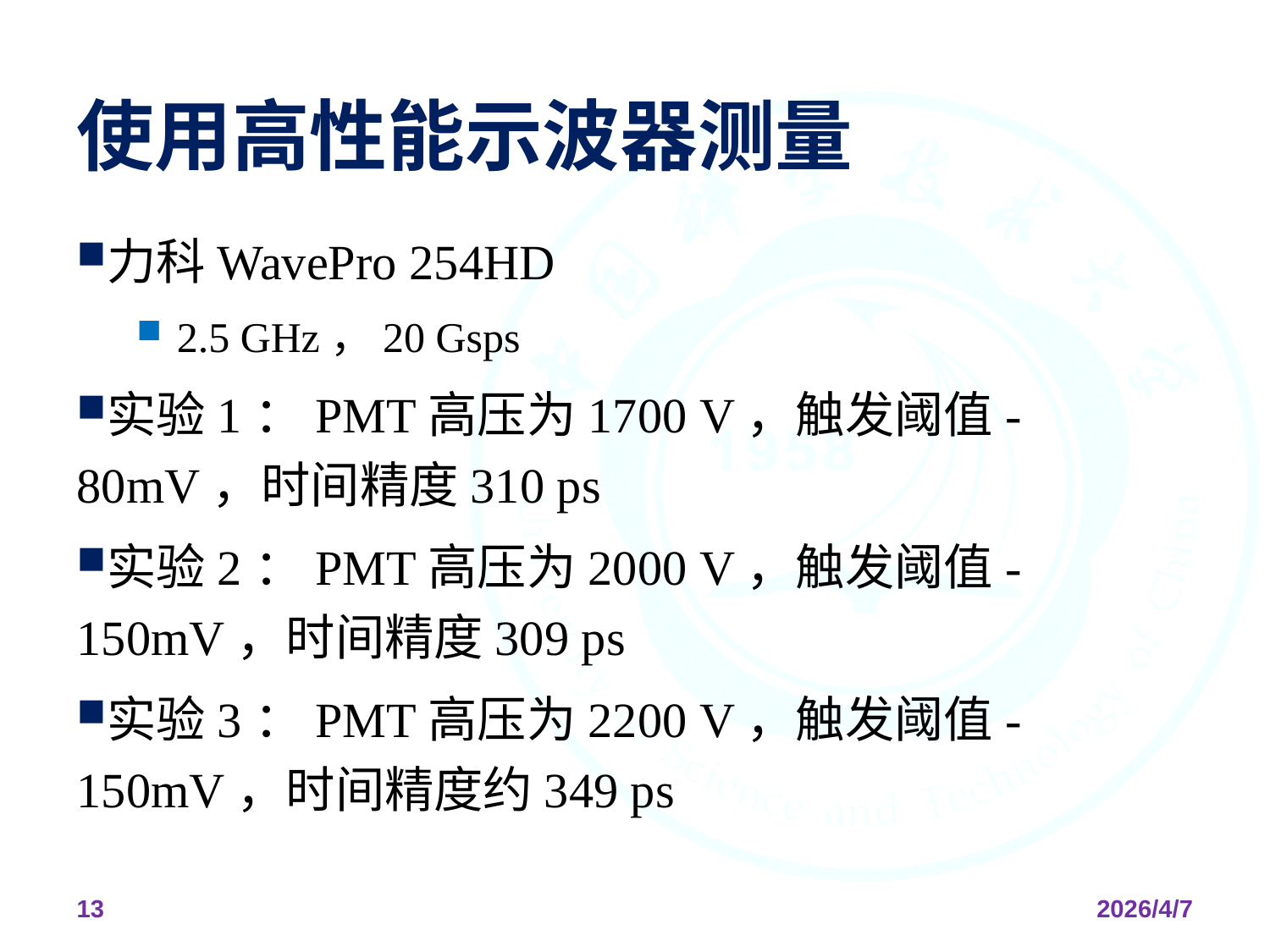

# 使用高性能示波器测量
力科WavePro 254HD
2.5 GHz，20 Gsps
实验1：PMT高压为1700 V，触发阈值-80mV，时间精度310 ps
实验2：PMT高压为2000 V，触发阈值-150mV，时间精度309 ps
实验3：PMT高压为2200 V，触发阈值-150mV，时间精度约349 ps

13
2026/4/7